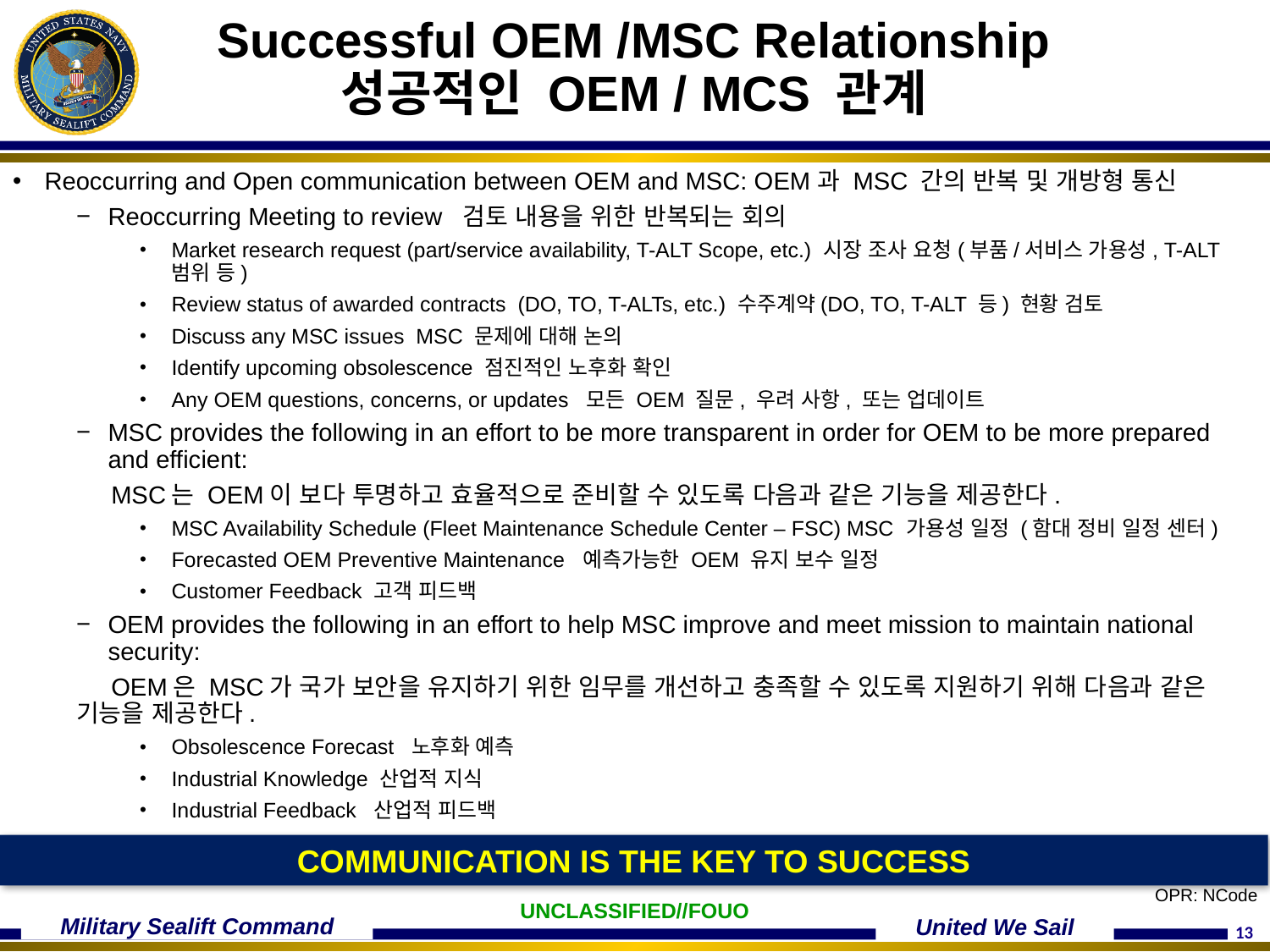

# Successful OEM /MSC Relationship 성공적인 OEM / MCS 관계
Reoccurring and Open communication between OEM and MSC: OEM과 MSC 간의 반복 및 개방형 통신
Reoccurring Meeting to review  검토 내용을 위한 반복되는 회의
Market research request (part/service availability, T-ALT Scope, etc.) 시장 조사 요청(부품/서비스 가용성, T-ALT 범위 등)
Review status of awarded contracts  (DO, TO, T-ALTs, etc.) 수주계약(DO, TO, T-ALT 등) 현황 검토
Discuss any MSC issues  MSC 문제에 대해 논의
Identify upcoming obsolescence 점진적인 노후화 확인
Any OEM questions, concerns, or updates  모든 OEM 질문, 우려 사항, 또는 업데이트
MSC provides the following in an effort to be more transparent in order for OEM to be more prepared and efficient:
     MSC는 OEM이 보다 투명하고 효율적으로 준비할 수 있도록 다음과 같은 기능을 제공한다.
MSC Availability Schedule (Fleet Maintenance Schedule Center – FSC) MSC 가용성 일정 (함대 정비 일정 센터)
Forecasted OEM Preventive Maintenance  예측가능한 OEM 유지 보수 일정
Customer Feedback 고객 피드백
OEM provides the following in an effort to help MSC improve and meet mission to maintain national security:
     OEM은 MSC가 국가 보안을 유지하기 위한 임무를 개선하고 충족할 수 있도록 지원하기 위해 다음과 같은 기능을 제공한다.
Obsolescence Forecast  노후화 예측
Industrial Knowledge 산업적 지식
Industrial Feedback  산업적 피드백

COMMUNICATION IS THE KEY TO SUCCESS